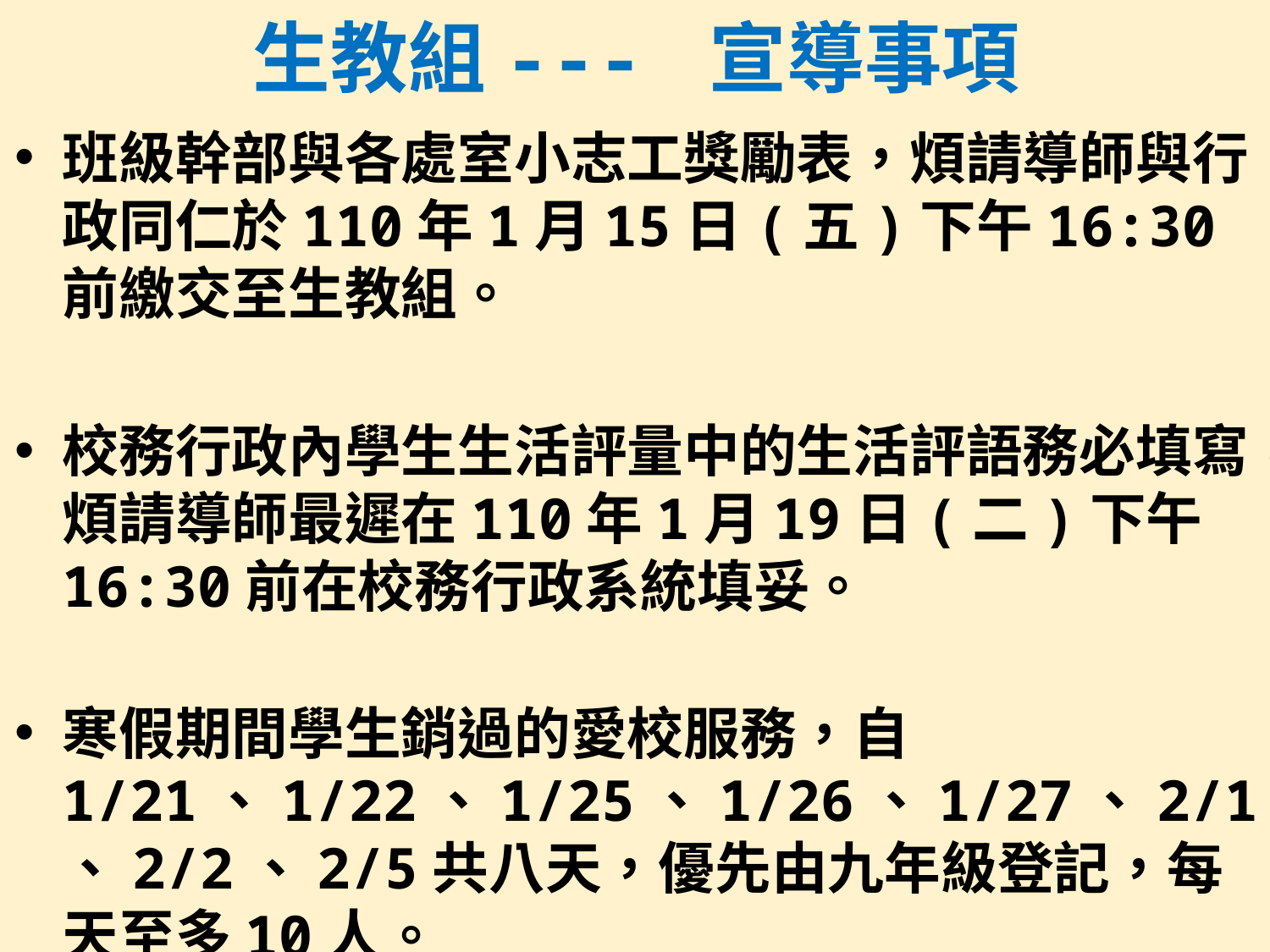

生教組--- 宣導事項
班級幹部與各處室小志工獎勵表，煩請導師與行政同仁於110年1月15日(五)下午16:30前繳交至生教組。

校務行政內學生生活評量中的生活評語務必填寫，煩請導師最遲在110年1月19日(二)下午16:30前在校務行政系統填妥。
寒假期間學生銷過的愛校服務，自1/21、1/22、1/25、1/26、1/27、2/1、2/2、2/5共八天，優先由九年級登記，每天至多10人。